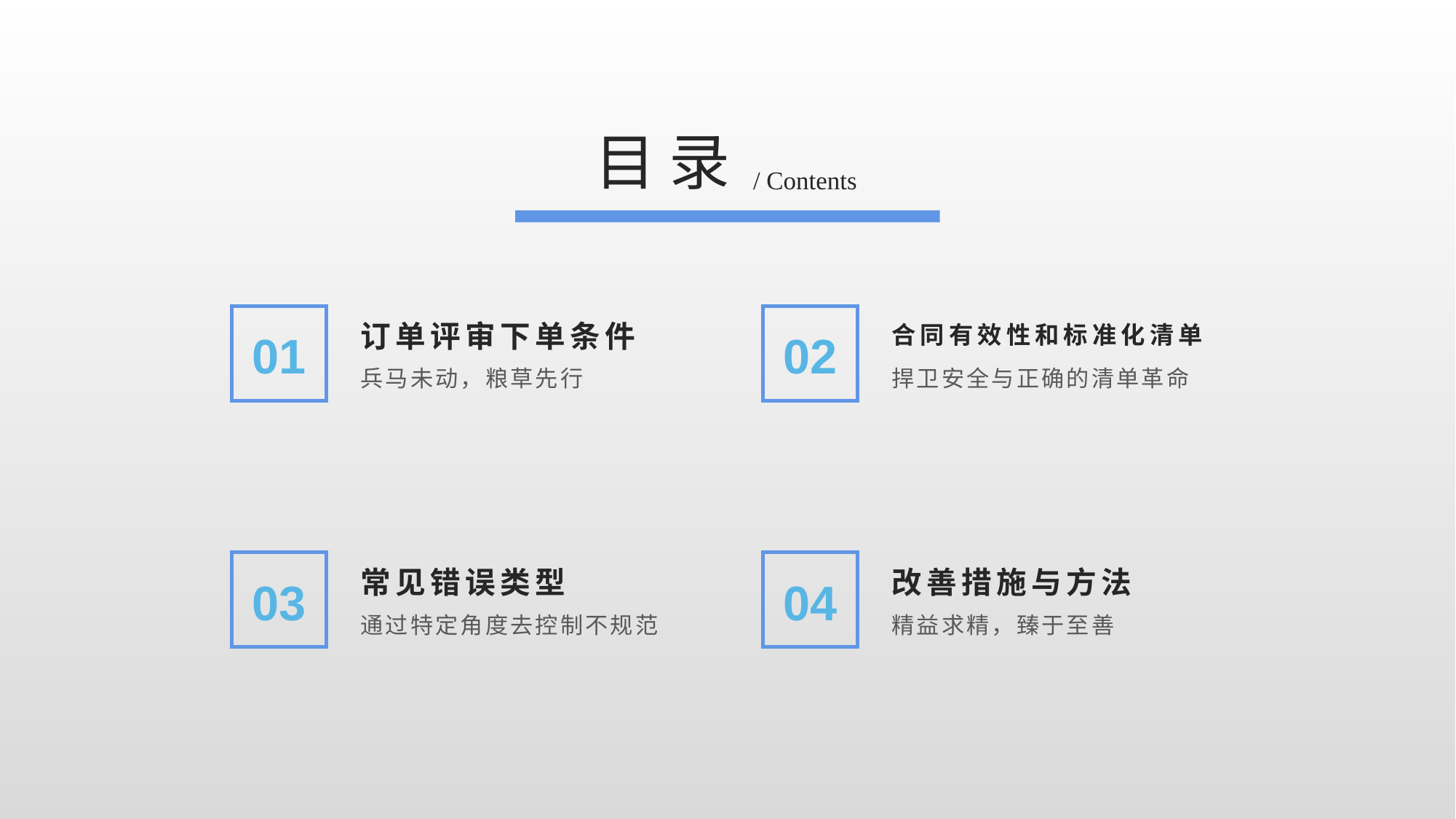

目 录
/ Contents

订单评审下单条件
合同有效性和标准化清单

01
02
捍卫安全与正确的清单革命
兵马未动，粮草先行
常见错误类型
改善措施与方法

03
04
通过特定角度去控制不规范

精益求精，臻于至善